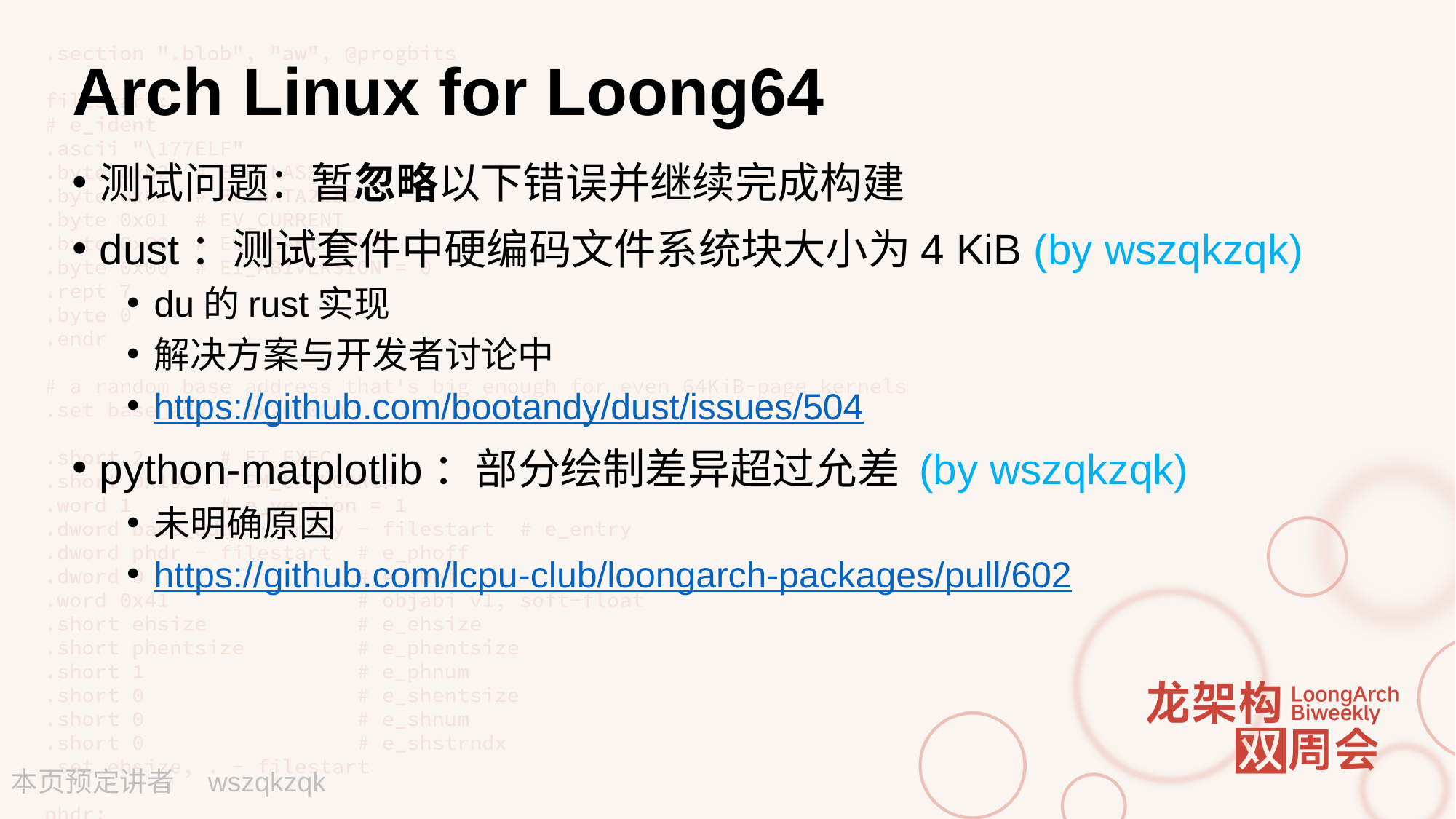

# Arch Linux for Loong64
测试问题：暂忽略以下错误并继续完成构建
dust：测试套件中硬编码文件系统块大小为4 KiB (by wszqkzqk)
du的rust实现
解决方案与开发者讨论中
https://github.com/bootandy/dust/issues/504
python-matplotlib：部分绘制差异超过允差 (by wszqkzqk)
未明确原因
https://github.com/lcpu-club/loongarch-packages/pull/602

wszqkzqk